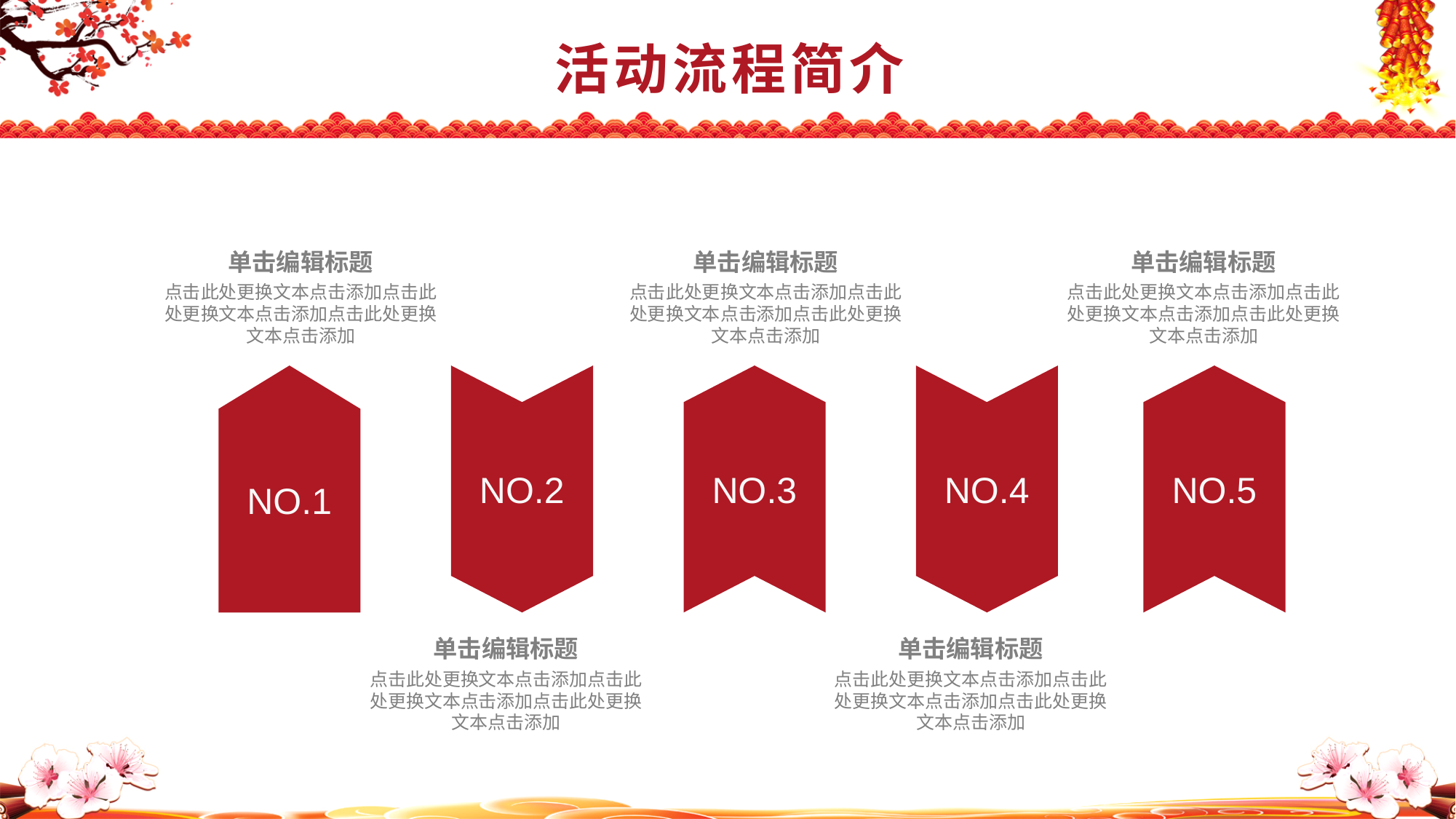

活动流程简介
单击编辑标题
单击编辑标题
单击编辑标题
点击此处更换文本点击添加点击此处更换文本点击添加点击此处更换文本点击添加
点击此处更换文本点击添加点击此处更换文本点击添加点击此处更换文本点击添加
点击此处更换文本点击添加点击此处更换文本点击添加点击此处更换文本点击添加
NO.1
NO.2
NO.3
NO.4
NO.5
单击编辑标题
单击编辑标题
点击此处更换文本点击添加点击此处更换文本点击添加点击此处更换文本点击添加
点击此处更换文本点击添加点击此处更换文本点击添加点击此处更换文本点击添加